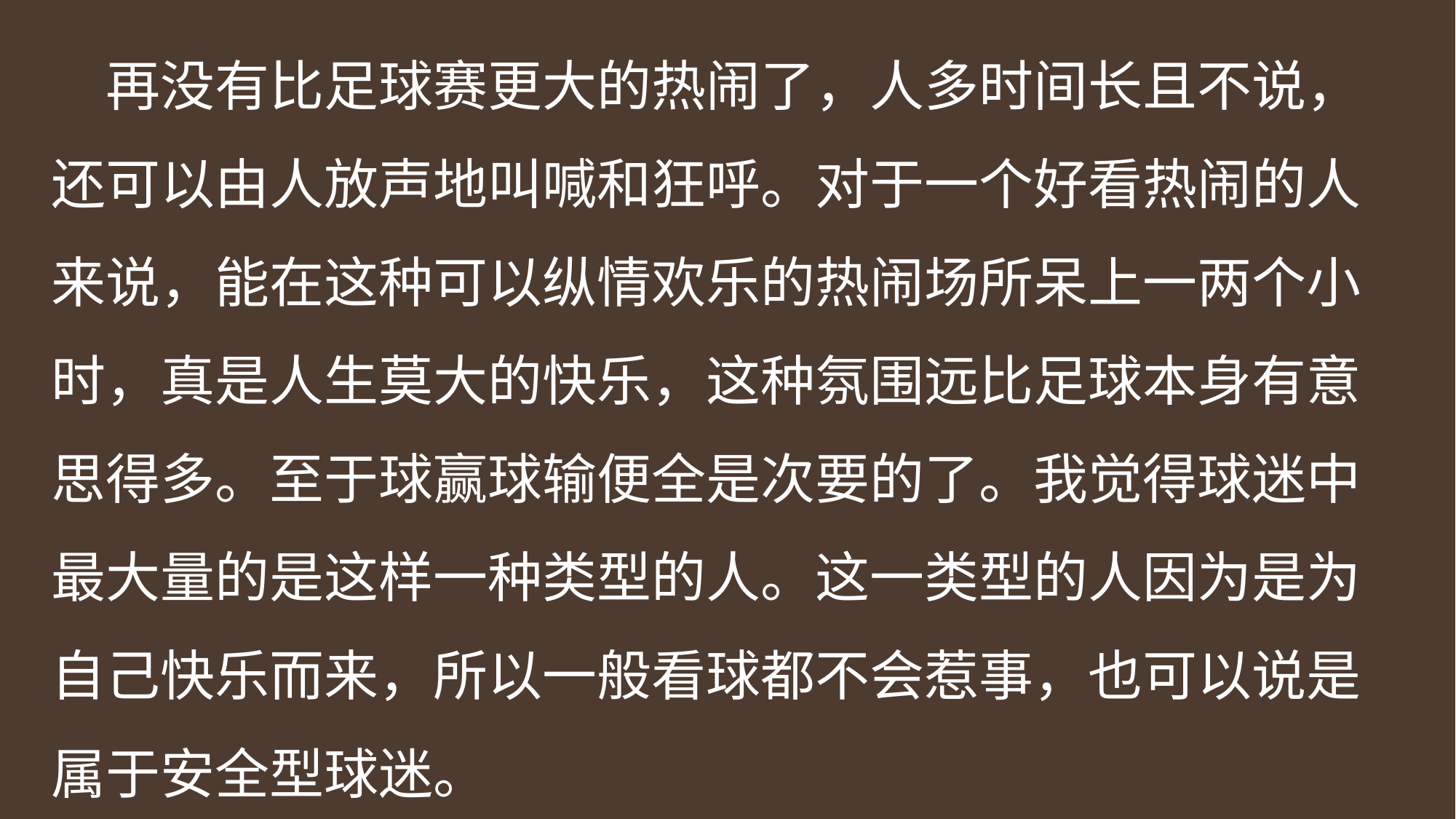

再没有比足球赛更大的热闹了，人多时间长且不说，还可以由人放声地叫喊和狂呼。对于一个好看热闹的人来说，能在这种可以纵情欢乐的热闹场所呆上一两个小时，真是人生莫大的快乐，这种氛围远比足球本身有意思得多。至于球赢球输便全是次要的了。我觉得球迷中最大量的是这样一种类型的人。这一类型的人因为是为自己快乐而来，所以一般看球都不会惹事，也可以说是属于安全型球迷。